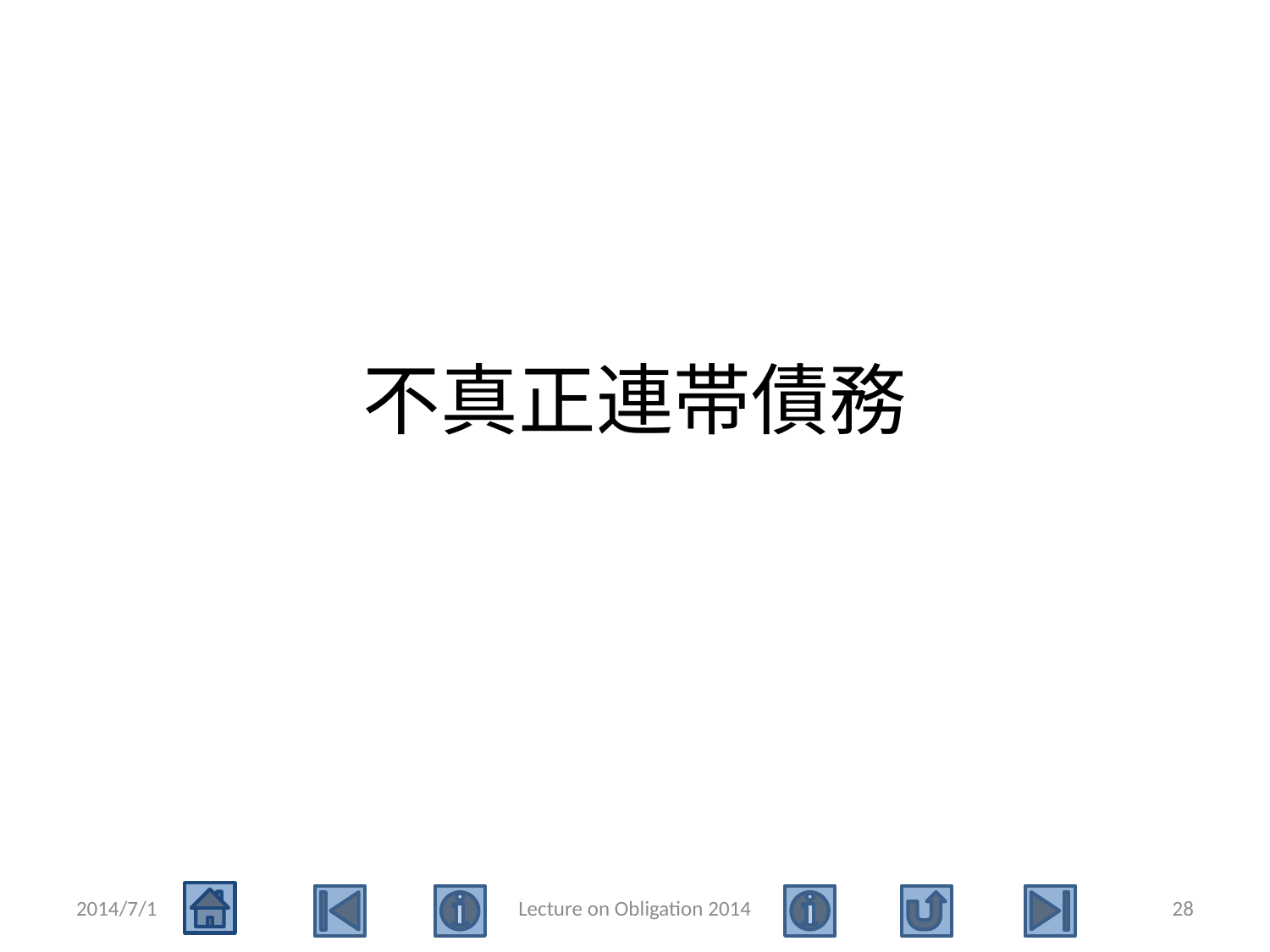

# 不真正連帯債務

2014/7/1
Lecture on Obligation 2014
28